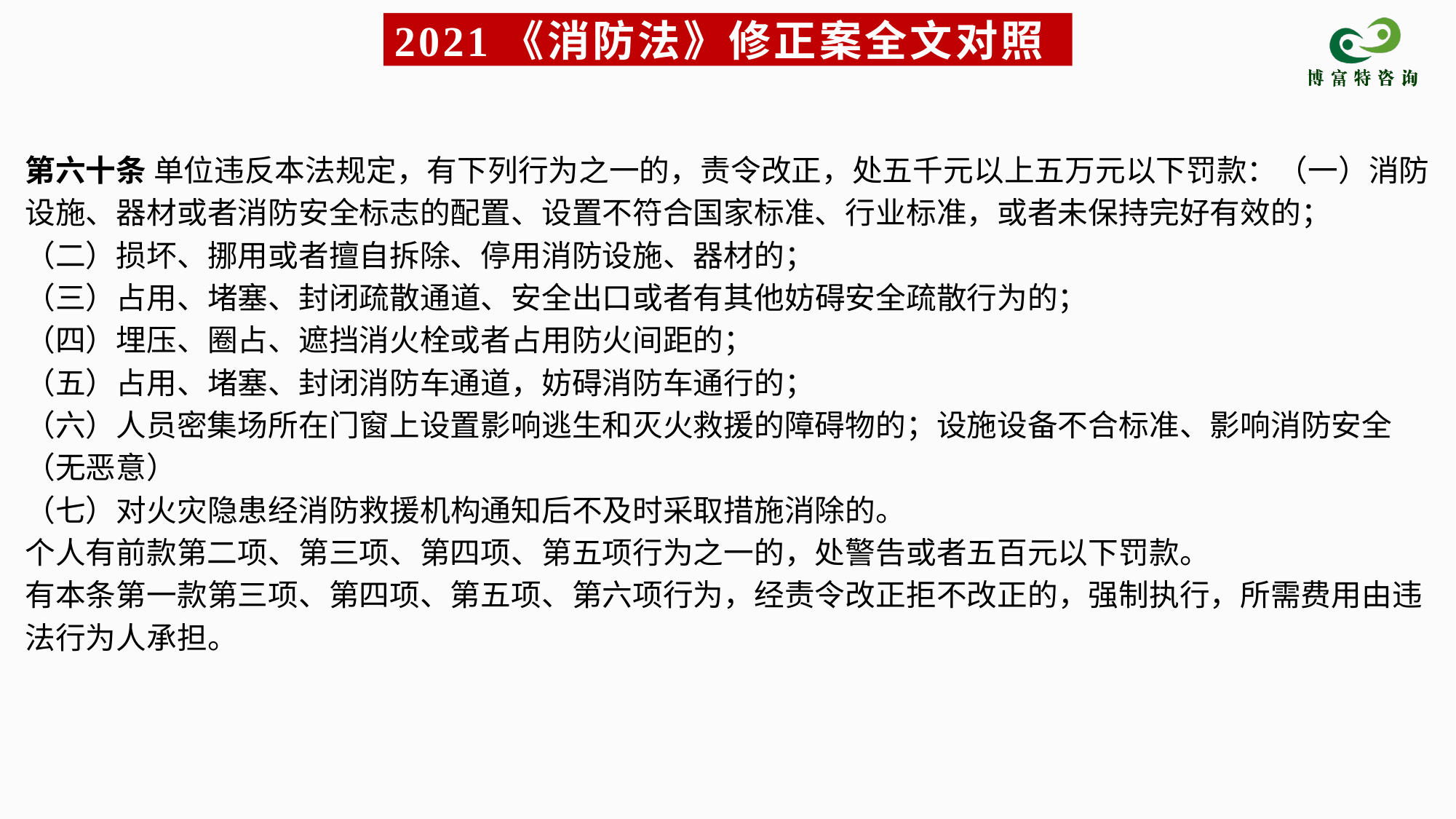

# 2021《消防法》修正案全文对照

第六十条 单位违反本法规定，有下列行为之一的，责令改正，处五千元以上五万元以下罚款：（一）消防设施、器材或者消防安全标志的配置、设置不符合国家标准、行业标准，或者未保持完好有效的；
（二）损坏、挪用或者擅自拆除、停用消防设施、器材的；
（三）占用、堵塞、封闭疏散通道、安全出口或者有其他妨碍安全疏散行为的；
（四）埋压、圈占、遮挡消火栓或者占用防火间距的；
（五）占用、堵塞、封闭消防车通道，妨碍消防车通行的；
（六）人员密集场所在门窗上设置影响逃生和灭火救援的障碍物的；设施设备不合标准、影响消防安全（无恶意）
（七）对火灾隐患经消防救援机构通知后不及时采取措施消除的。
个人有前款第二项、第三项、第四项、第五项行为之一的，处警告或者五百元以下罚款。
有本条第一款第三项、第四项、第五项、第六项行为，经责令改正拒不改正的，强制执行，所需费用由违法行为人承担。